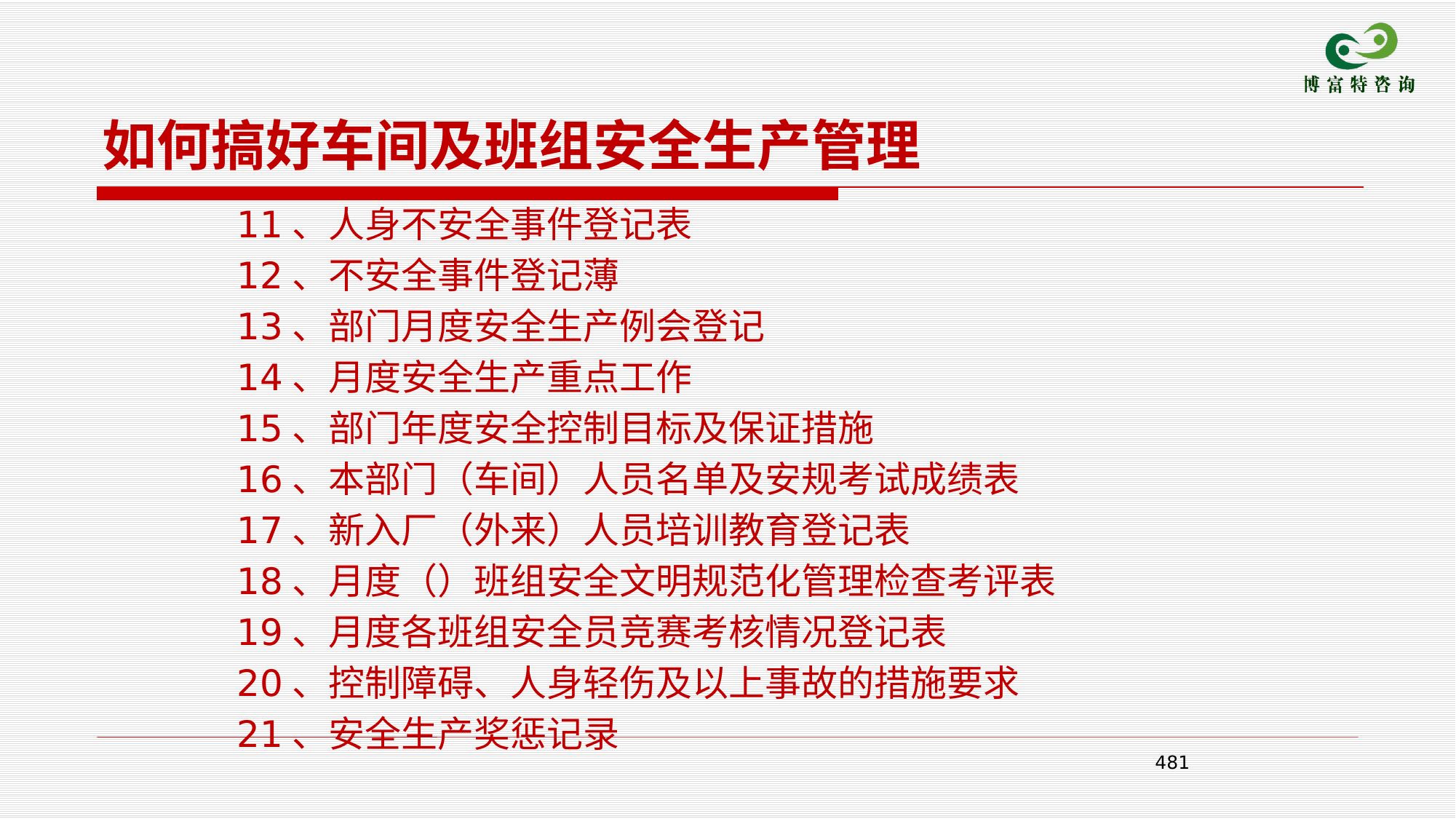

如何搞好车间及班组安全生产管理
      11、人身不安全事件登记表
      12、不安全事件登记薄
      13、部门月度安全生产例会登记
      14、月度安全生产重点工作
      15、部门年度安全控制目标及保证措施
      16、本部门（车间）人员名单及安规考试成绩表
      17、新入厂（外来）人员培训教育登记表
      18、月度（）班组安全文明规范化管理检查考评表
      19、月度各班组安全员竞赛考核情况登记表
      20、控制障碍、人身轻伤及以上事故的措施要求
      21、安全生产奖惩记录

481